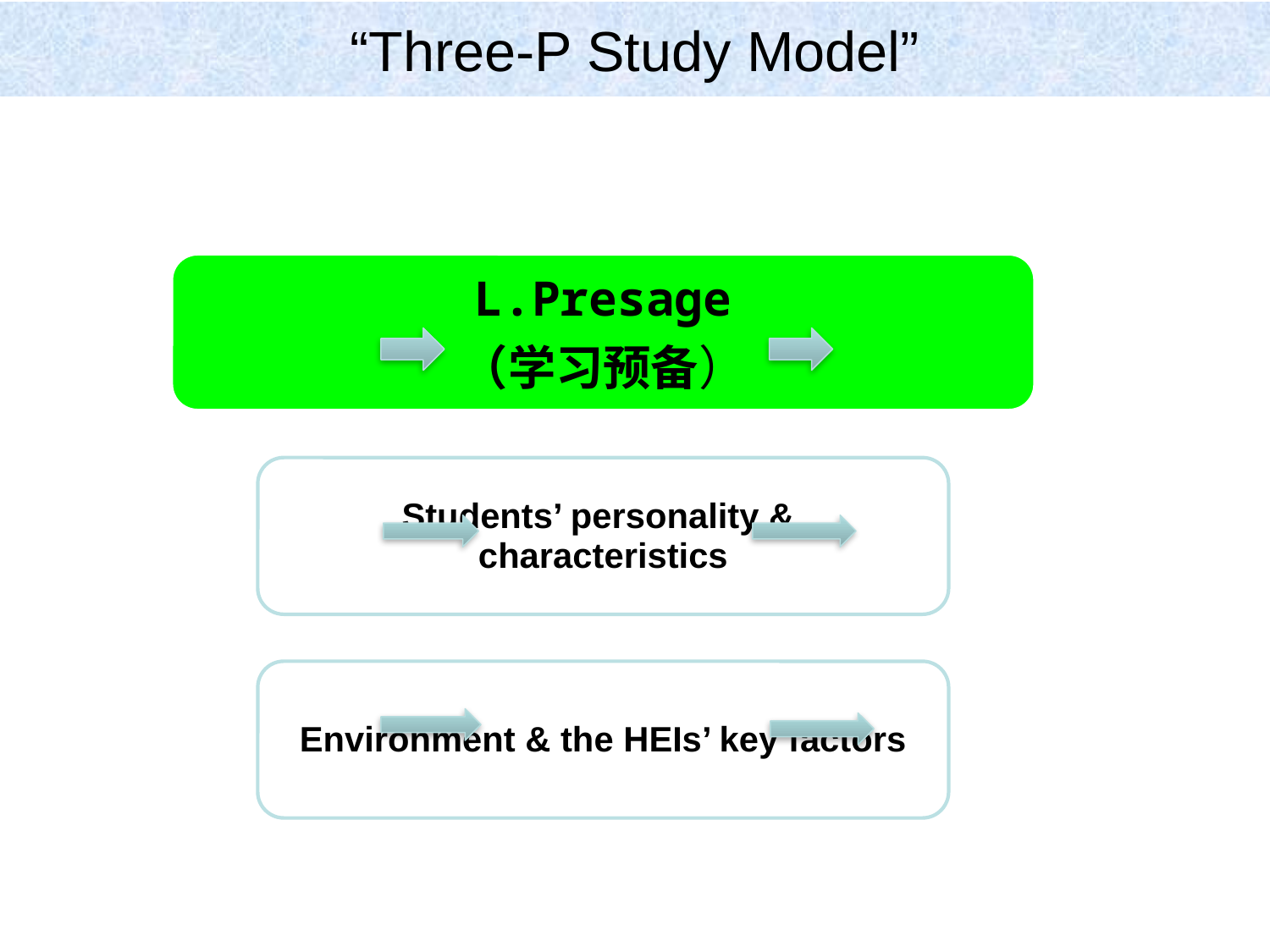

# “Three-P Study Model”
L.Presage
（学习预备）
Students’ personality &  characteristics
Environment & the HEIs’ key factors